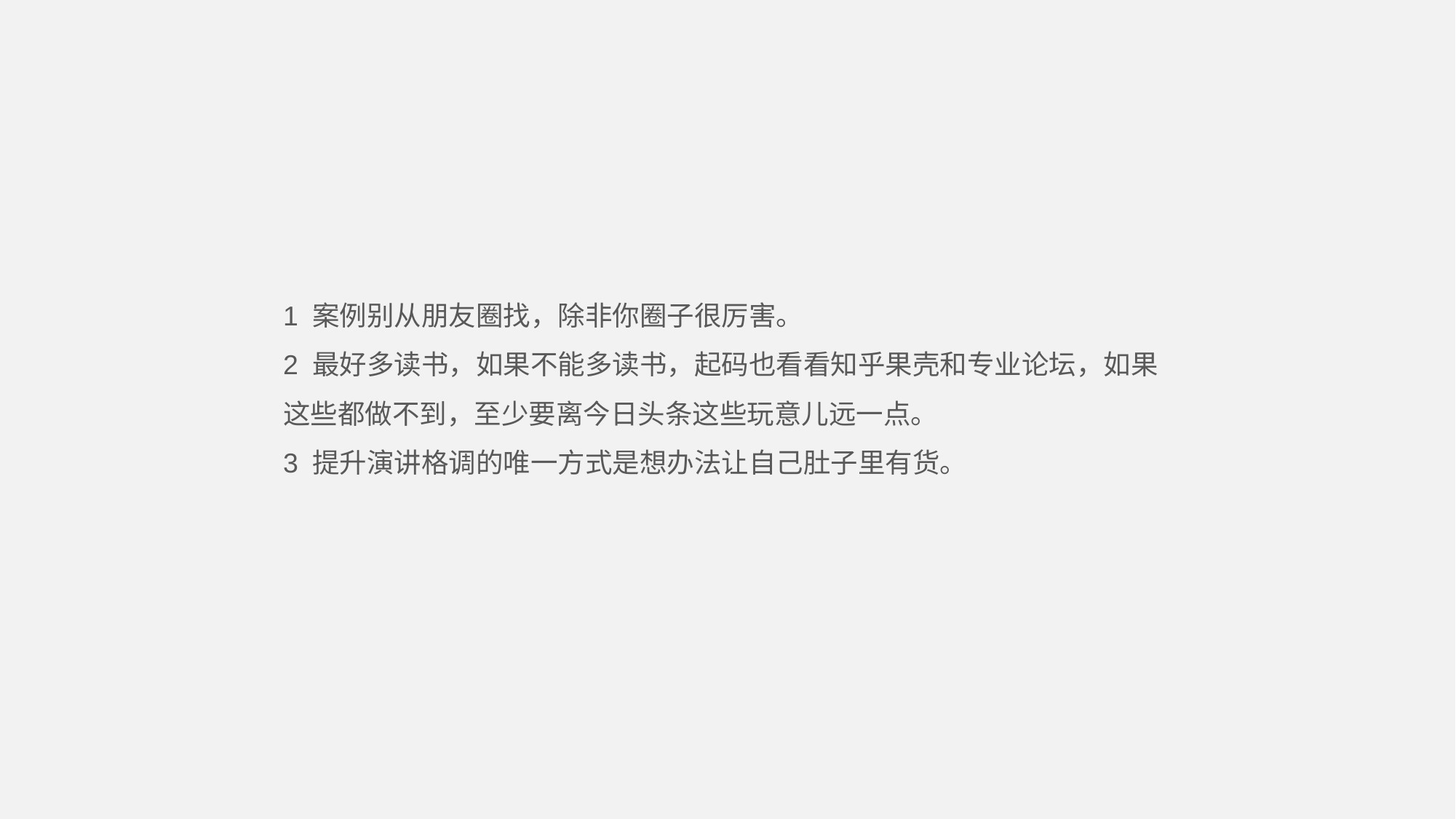

1 案例别从朋友圈找，除非你圈子很厉害。
2 最好多读书，如果不能多读书，起码也看看知乎果壳和专业论坛，如果这些都做不到，至少要离今日头条这些玩意儿远一点。
3 提升演讲格调的唯一方式是想办法让自己肚子里有货。